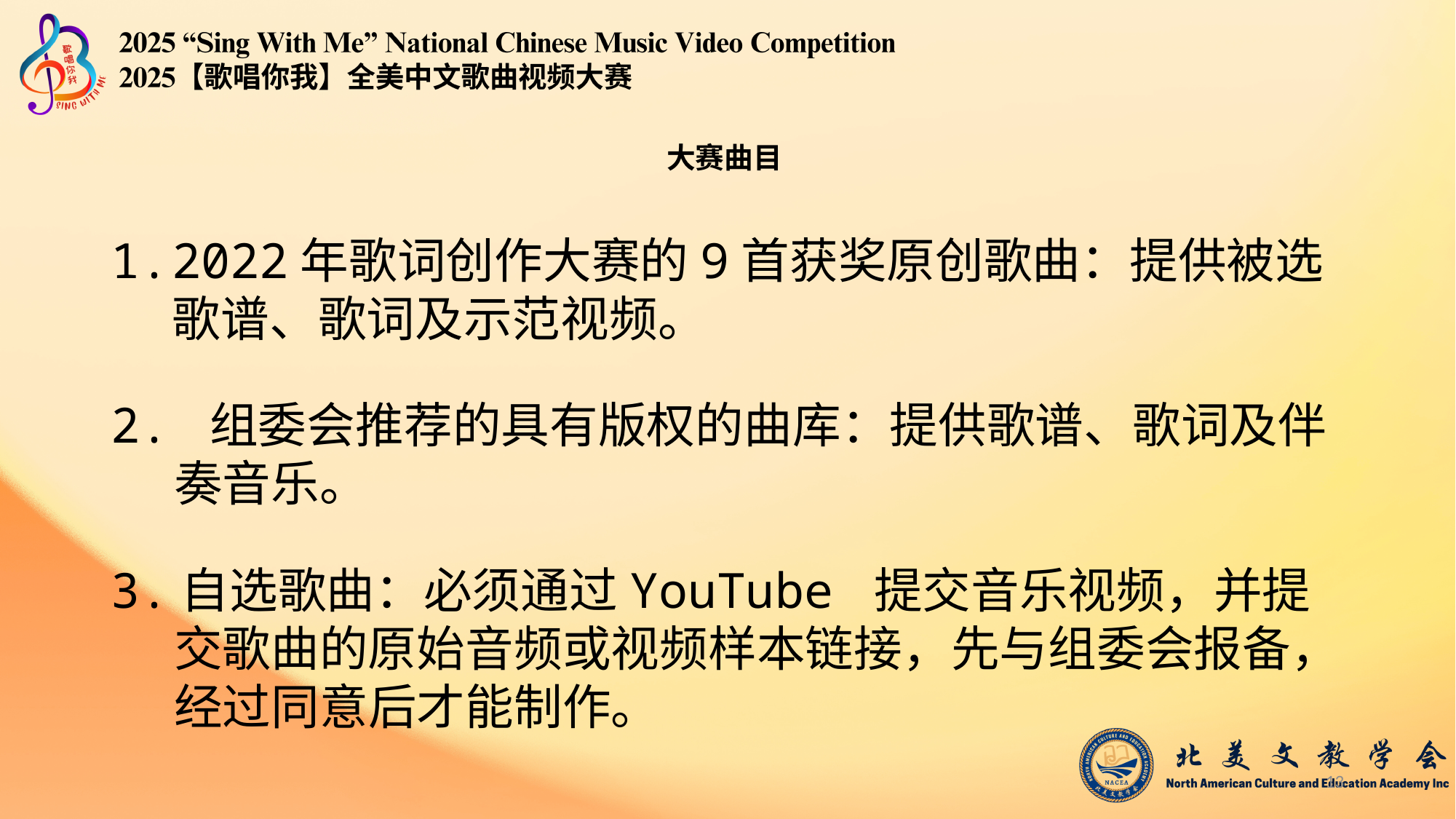

# 大赛曲目
2022年歌词创作大赛的9首获奖原创歌曲：提供被选歌谱、歌词及示范视频。

2. 组委会推荐的具有版权的曲库：提供歌谱、歌词及伴奏音乐。

3.自选歌曲：必须通过YouTube 提交音乐视频，并提交歌曲的原始音频或视频样本链接，先与组委会报备，经过同意后才能制作。

13